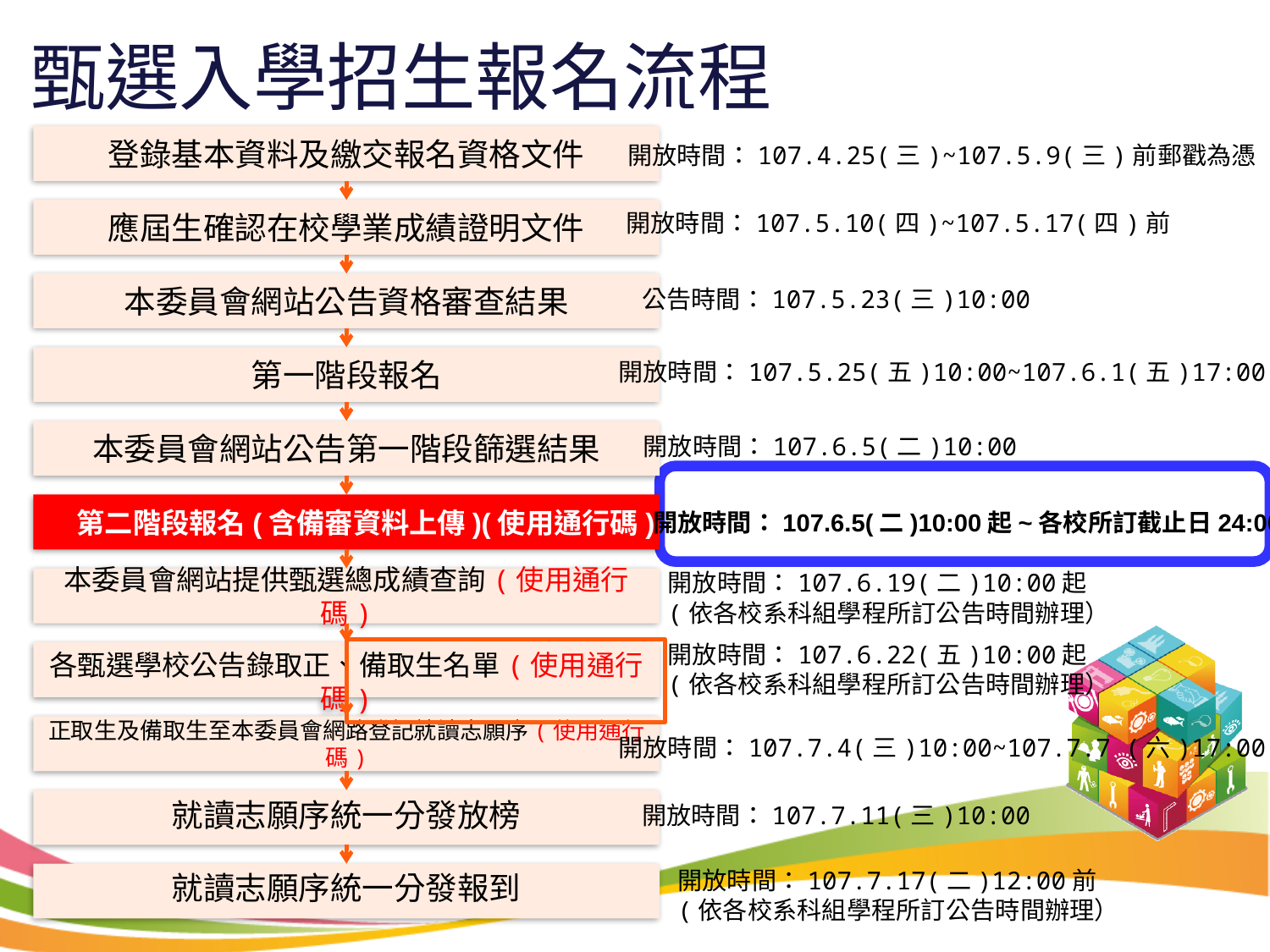

甄選入學招生報名流程
登錄基本資料及繳交報名資格文件
開放時間：107.4.25(三)~107.5.9(三)前郵戳為憑
應屆生確認在校學業成績證明文件
開放時間：107.5.10(四)~107.5.17(四)前
本委員會網站公告資格審查結果
公告時間：107.5.23(三)10:00
第一階段報名
開放時間：107.5.25(五)10:00~107.6.1(五)17:00
本委員會網站公告第一階段篩選結果
開放時間：107.6.5(二)10:00

第二階段報名(含備審資料上傳)(使用通行碼)
開放時間：107.6.5(二)10:00起~各校所訂截止日24:00
開放時間：107.6.19(二)10:00起
(依各校系科組學程所訂公告時間辦理）
本委員會網站提供甄選總成績查詢(使用通行碼)
開放時間：107.6.22(五)10:00起
(依各校系科組學程所訂公告時間辦理）
各甄選學校公告錄取正、備取生名單(使用通行碼)
正取生及備取生至本委員會網路登記就讀志願序(使用通行碼)
開放時間：107.7.4(三)10:00~107.7.7 (六)17:00
就讀志願序統一分發放榜
開放時間：107.7.11(三)10:00
開放時間：107.7.17(二)12:00前
(依各校系科組學程所訂公告時間辦理）
就讀志願序統一分發報到